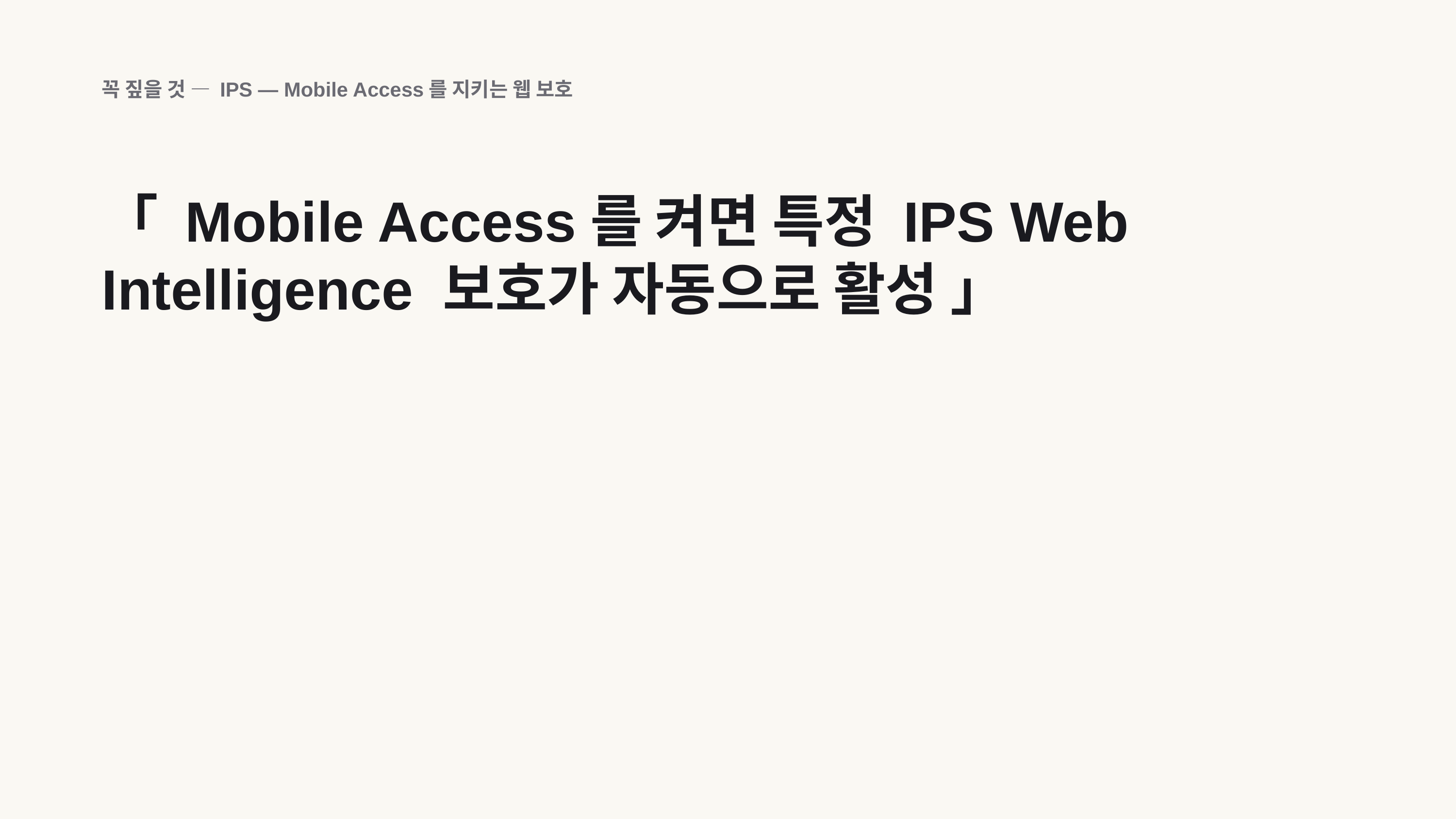

꼭 짚을 것 — IPS — Mobile Access를 지키는 웹 보호
「 Mobile Access를 켜면 특정 IPS Web Intelligence 보호가 자동으로 활성 」